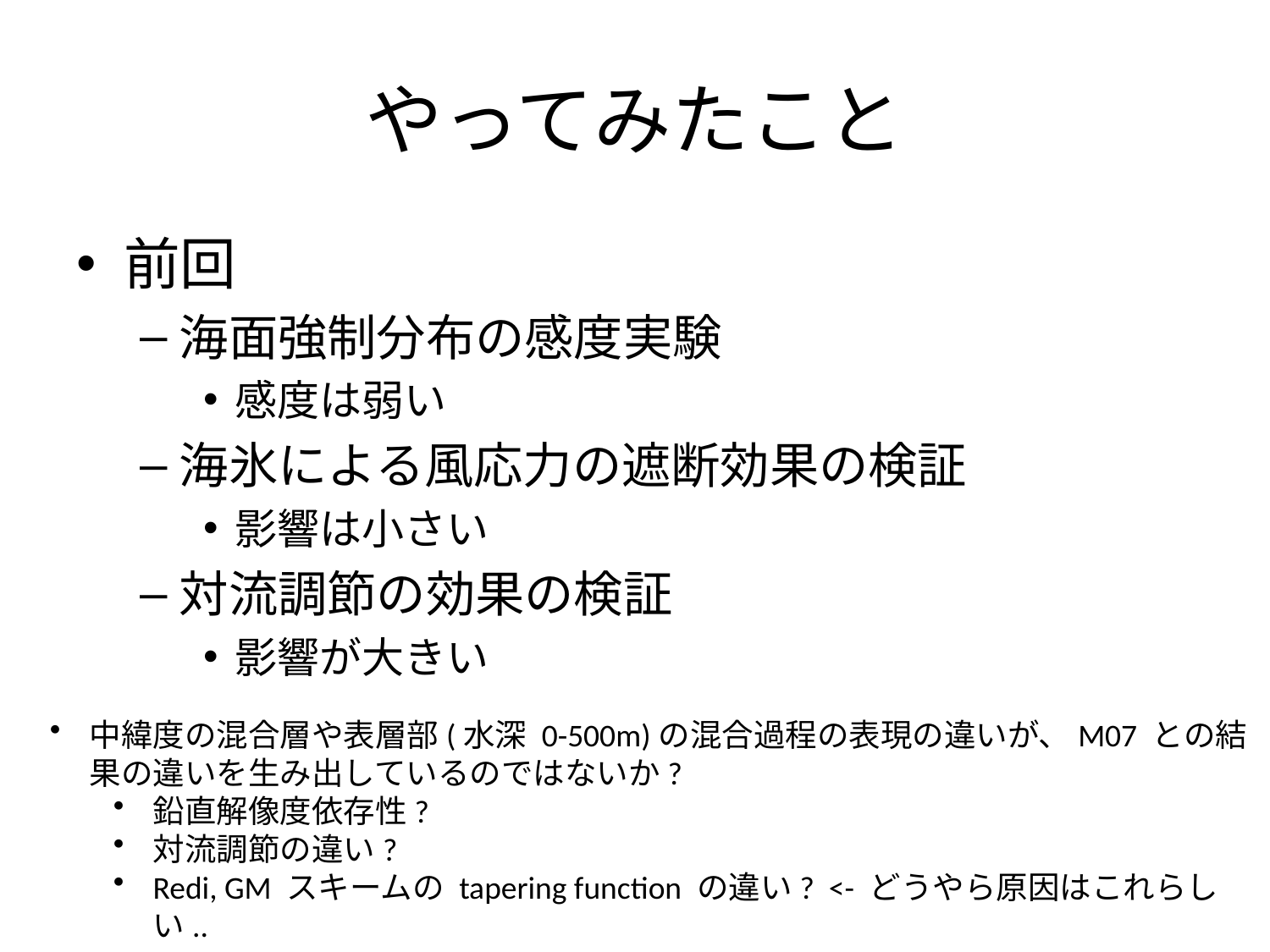

# やってみたこと
前回
海面強制分布の感度実験
感度は弱い
海氷による風応力の遮断効果の検証
影響は小さい
対流調節の効果の検証
影響が大きい

中緯度の混合層や表層部(水深 0-500m)の混合過程の表現の違いが、M07 との結果の違いを生み出しているのではないか?
鉛直解像度依存性?
対流調節の違い?
Redi, GM スキームの tapering function の違い?  <- どうやら原因はこれらしい..